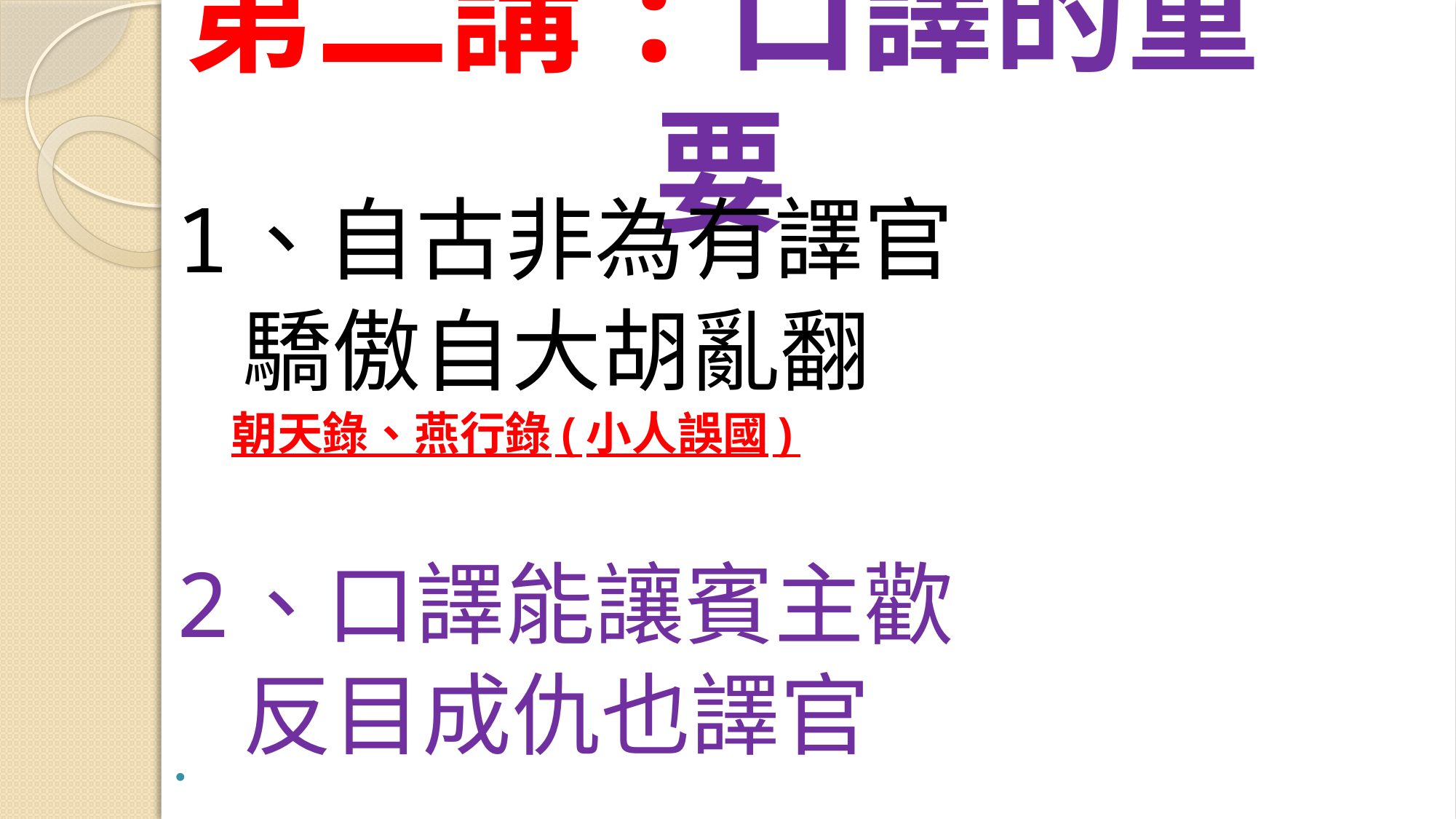

# 第二講:口譯的重要
1、自古非為有譯官
   驕傲自大胡亂翻
      朝天錄、燕行錄(小人誤國)

2、口譯能讓賓主歡
   反目成仇也譯官